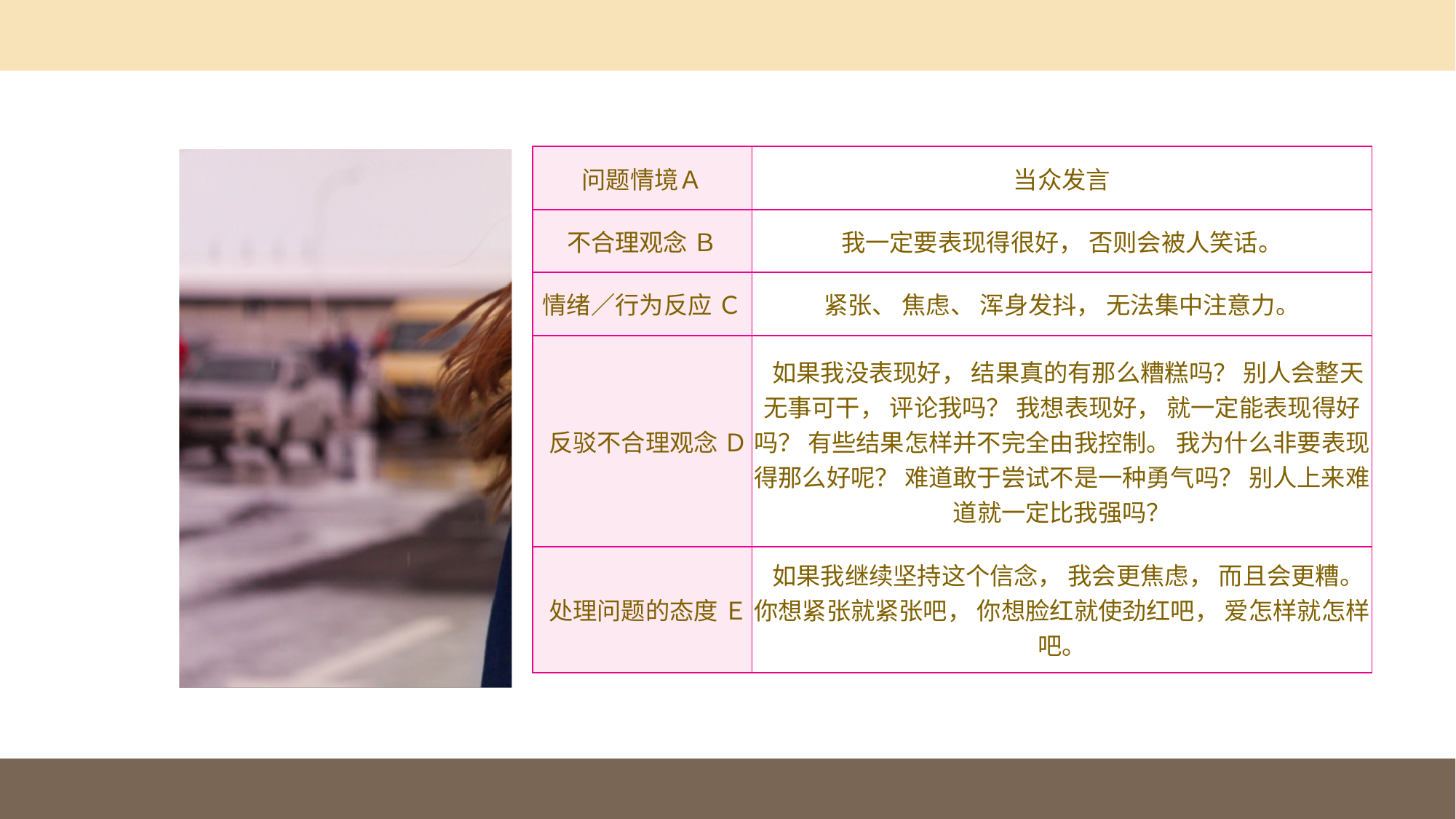

| 问题情境Ａ | 当众发言 |
| --- | --- |
| 不合理观念 Ｂ | 我一定要表现得很好， 否则会被人笑话。 |
| 情绪／行为反应 Ｃ | 紧张、 焦虑、 浑身发抖， 无法集中注意力。 |
| 反驳不合理观念 Ｄ | 如果我没表现好， 结果真的有那么糟糕吗？ 别人会整天无事可干， 评论我吗？ 我想表现好， 就一定能表现得好吗？ 有些结果怎样并不完全由我控制。 我为什么非要表现得那么好呢？ 难道敢于尝试不是一种勇气吗？ 别人上来难道就一定比我强吗？ |
| 处理问题的态度 Ｅ | 如果我继续坚持这个信念， 我会更焦虑， 而且会更糟。 你想紧张就紧张吧， 你想脸红就使劲红吧， 爱怎样就怎样吧。 |